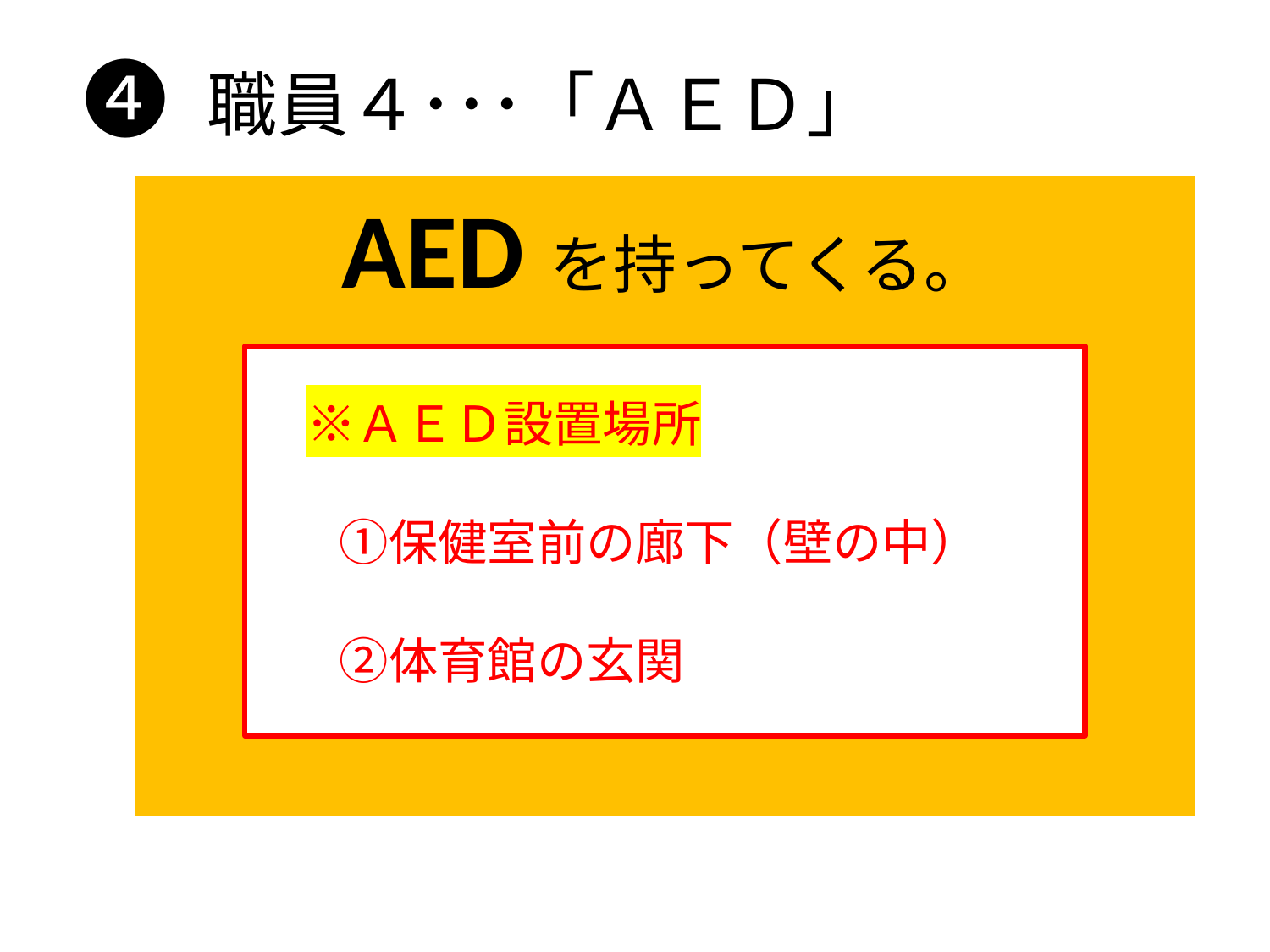

❹ 職員４･･･「ＡＥＤ」
AEDを持ってくる。

　※ＡＥＤ設置場所
　   ①保健室前の廊下（壁の中）
　   ②体育館の玄関